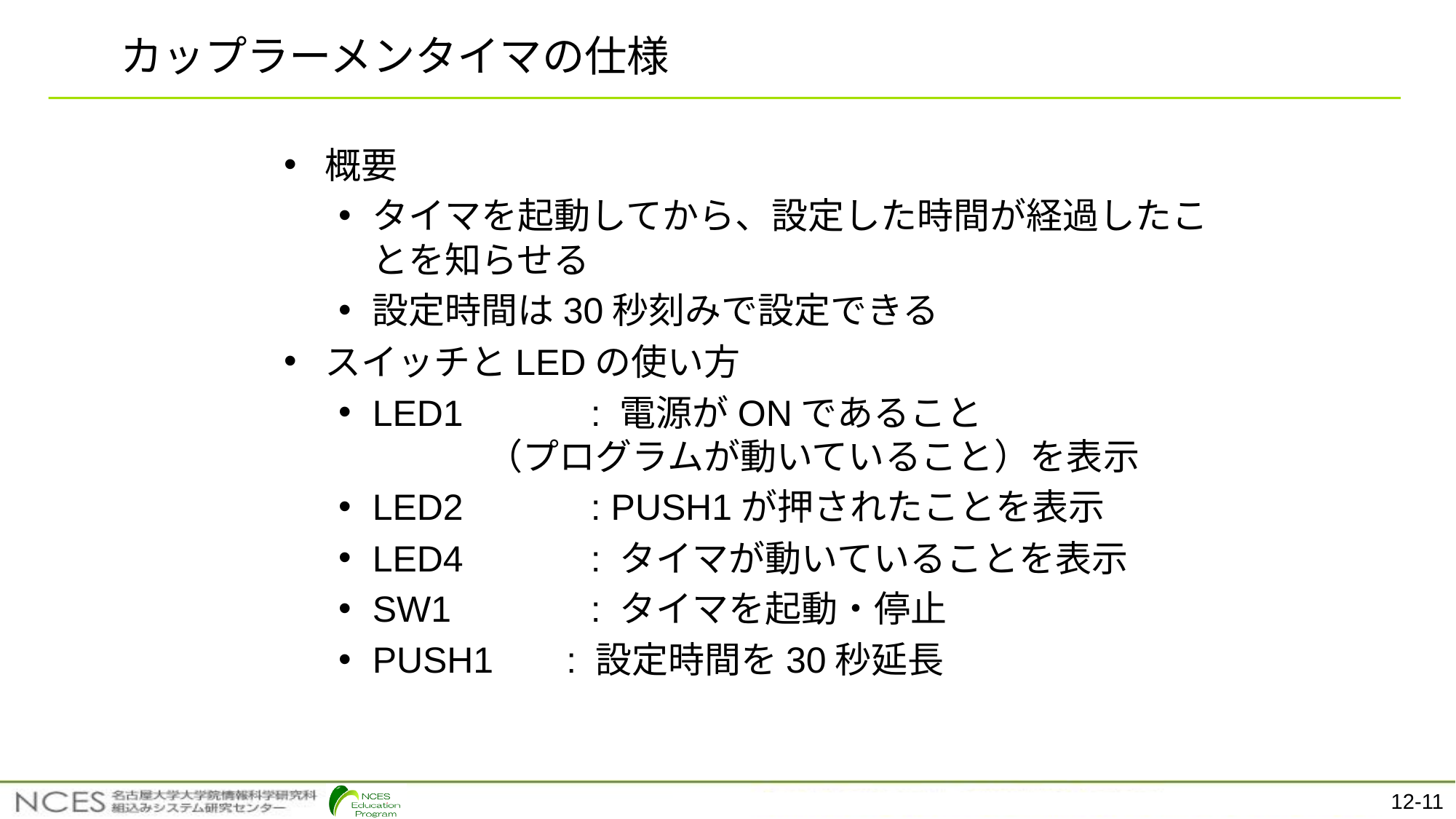

# カップラーメンタイマの仕様
概要
タイマを起動してから、設定した時間が経過したことを知らせる
設定時間は30秒刻みで設定できる
スイッチとLEDの使い方
LED1 		: 電源がONであること
              （プログラムが動いていること）を表示
LED2		: PUSH1が押されたことを表示
LED4	 	: タイマが動いていることを表示
SW1	 	: タイマを起動・停止
PUSH1	: 設定時間を30秒延長
12-11